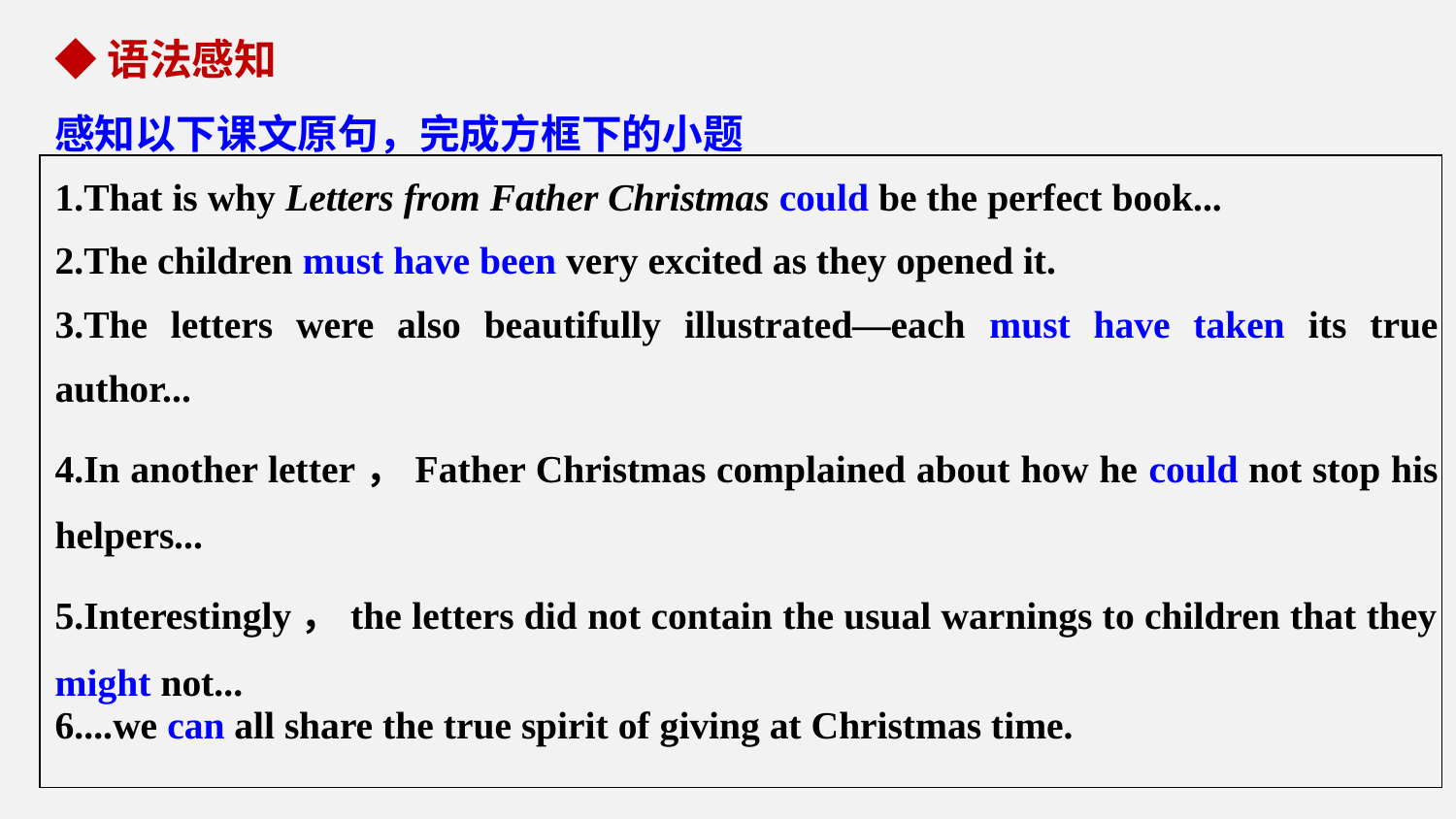

◆语法感知
感知以下课文原句，完成方框下的小题
| 1.That is why Letters from Father Christmas could be the perfect book... 2.The children must have been very excited as they opened it. 3.The letters were also beautifully illustrated—each must have taken its true author... 4.In another letter，Father Christmas complained about how he could not stop his helpers... 5.Interestingly，the letters did not contain the usual warnings to children that they might not... 6....we can all share the true spirit of giving at Christmas time. |
| --- |